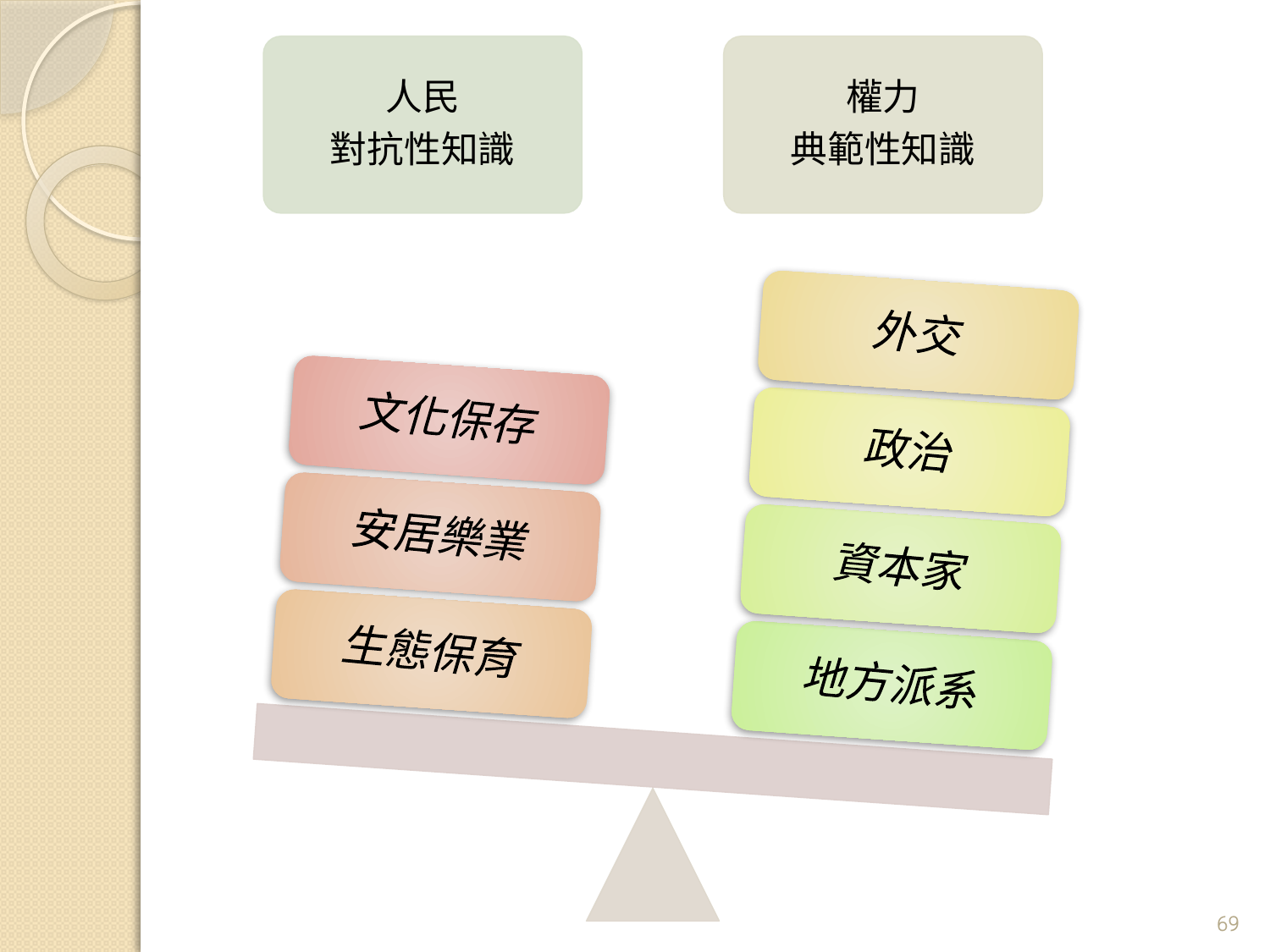

人民
對抗性知識
權力
典範性知識
地方派系
資本家
政治
外交
生態保育
安居樂業
文化保存
69